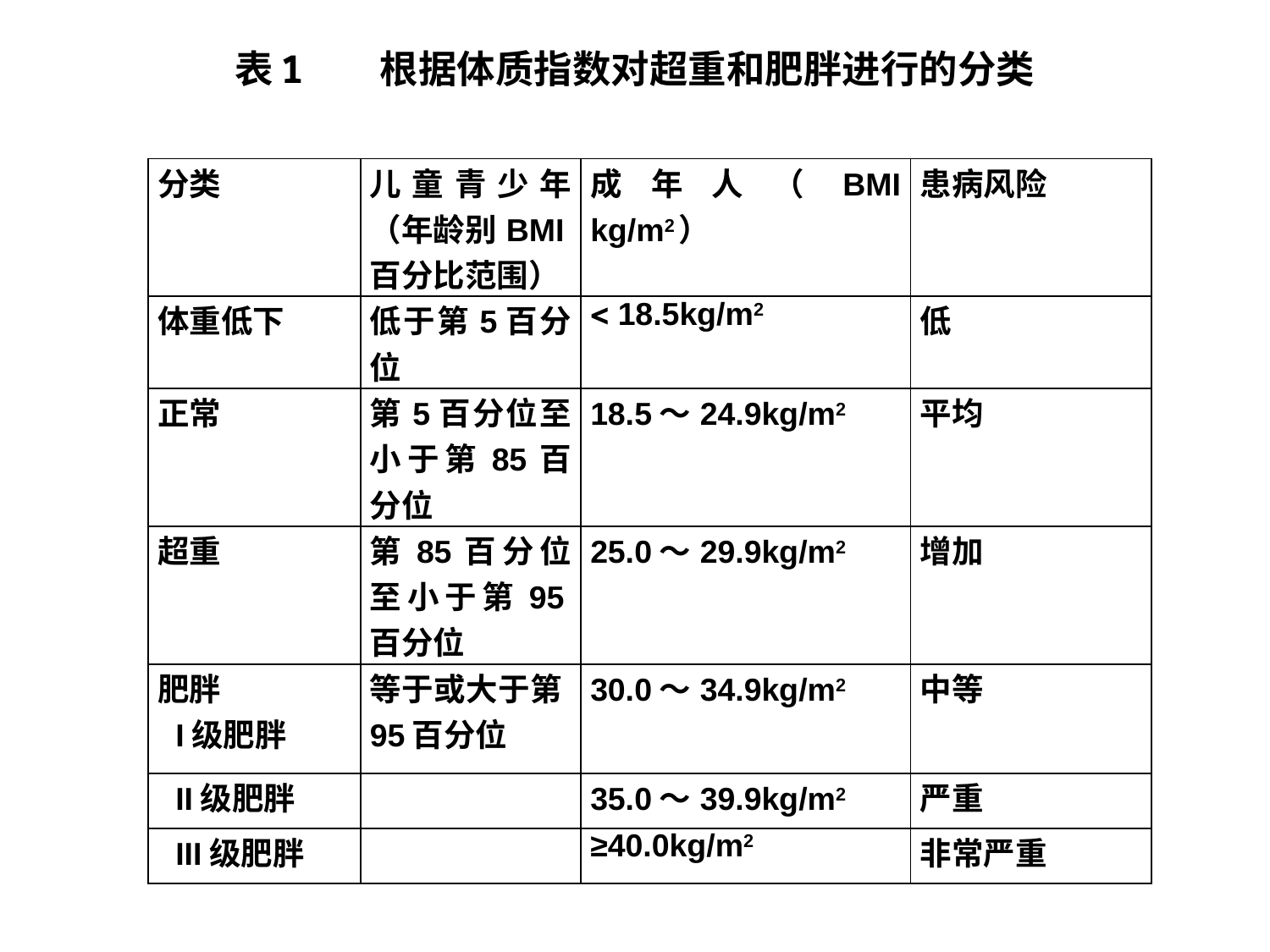

表1   根据体质指数对超重和肥胖进行的分类
| 分类 | 儿童青少年（年龄别BMI百分比范围） | 成年人（BMI kg/m2） | 患病风险 |
| --- | --- | --- | --- |
| 体重低下 | 低于第5百分位 | < 18.5kg/m2 | 低 |
| 正常 | 第5百分位至小于第85百分位 | 18.5～24.9kg/m2 | 平均 |
| 超重 | 第85百分位至小于第95百分位 | 25.0～29.9kg/m2 | 增加 |
| 肥胖 I级肥胖 | 等于或大于第95百分位 | 30.0～34.9kg/m2 | 中等 |
| II级肥胖 |  | 35.0～39.9kg/m2 | 严重 |
| III级肥胖 |  | ≥40.0kg/m2 | 非常严重 |